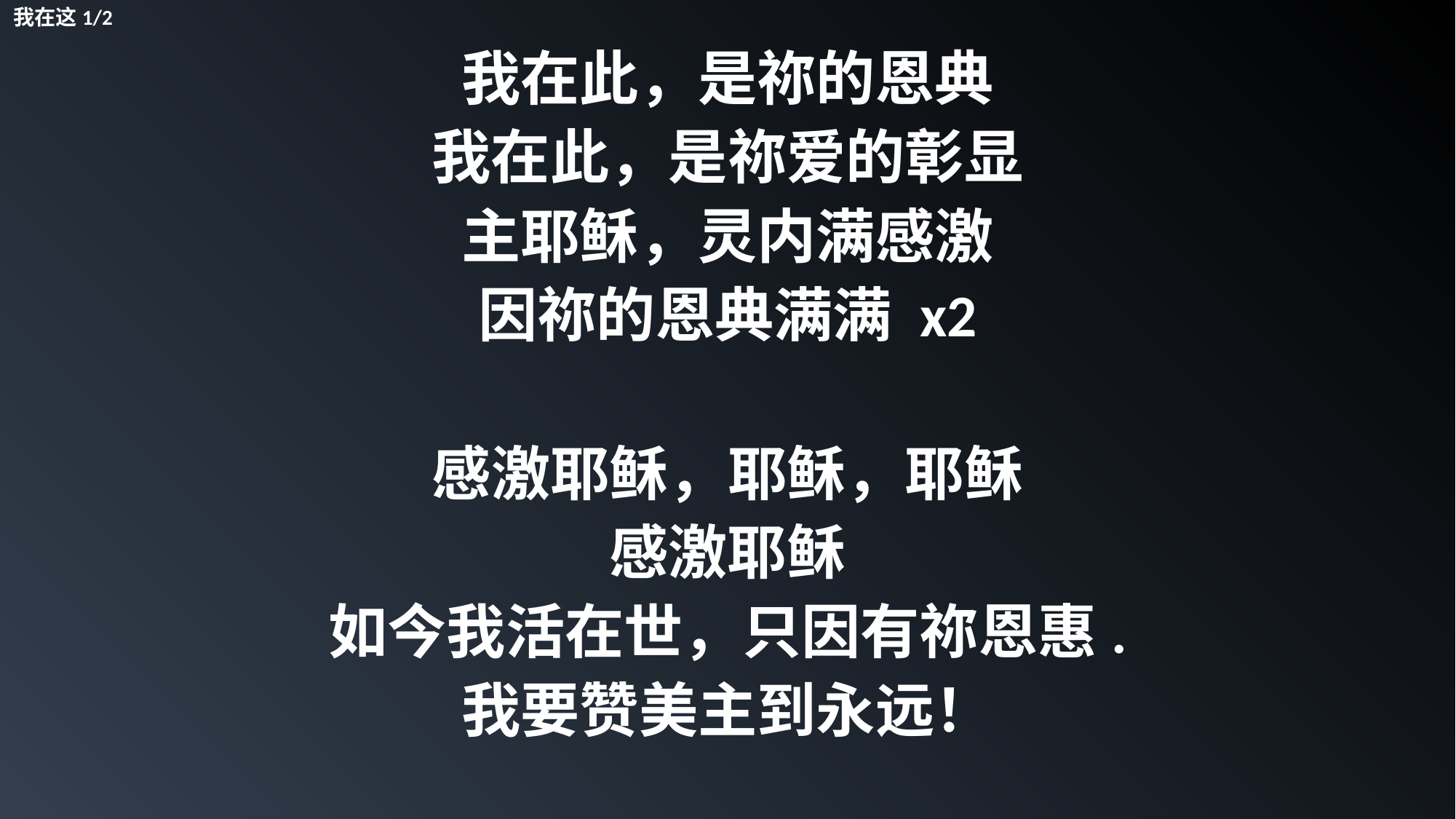

我在这1/2
我在此，是祢的恩典
我在此，是祢爱的彰显
主耶稣，灵内满感激
因祢的恩典满满 x2

感激耶稣，耶稣，耶稣
感激耶稣
如今我活在世，只因有祢恩惠.
我要赞美主到永远！